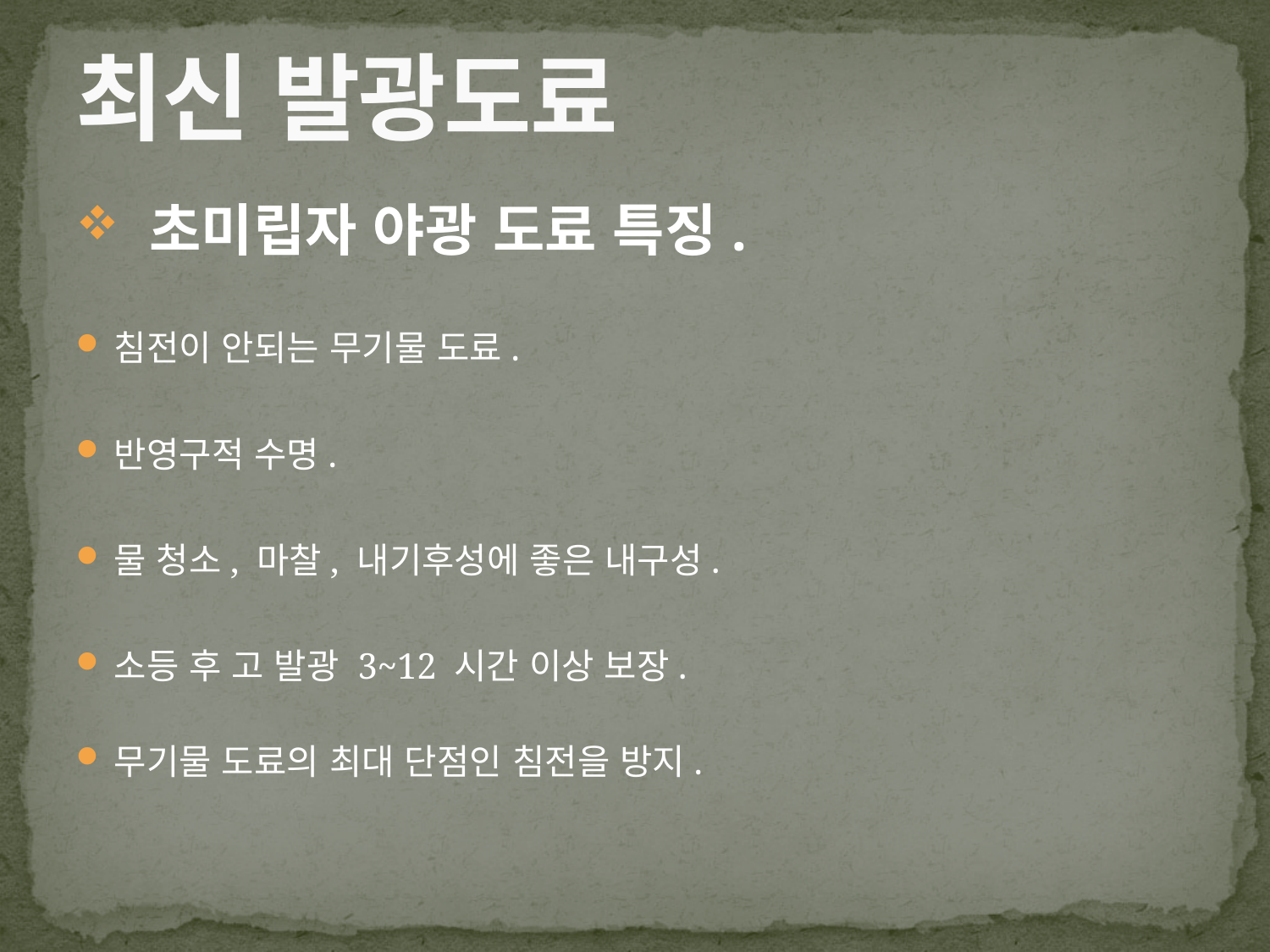

# 최신 발광도료
 초미립자 야광 도료 특징.

침전이 안되는 무기물 도료.

반영구적 수명.

물 청소, 마찰, 내기후성에 좋은 내구성.

소등 후 고 발광 3~12 시간 이상 보장.
무기물 도료의 최대 단점인 침전을 방지.